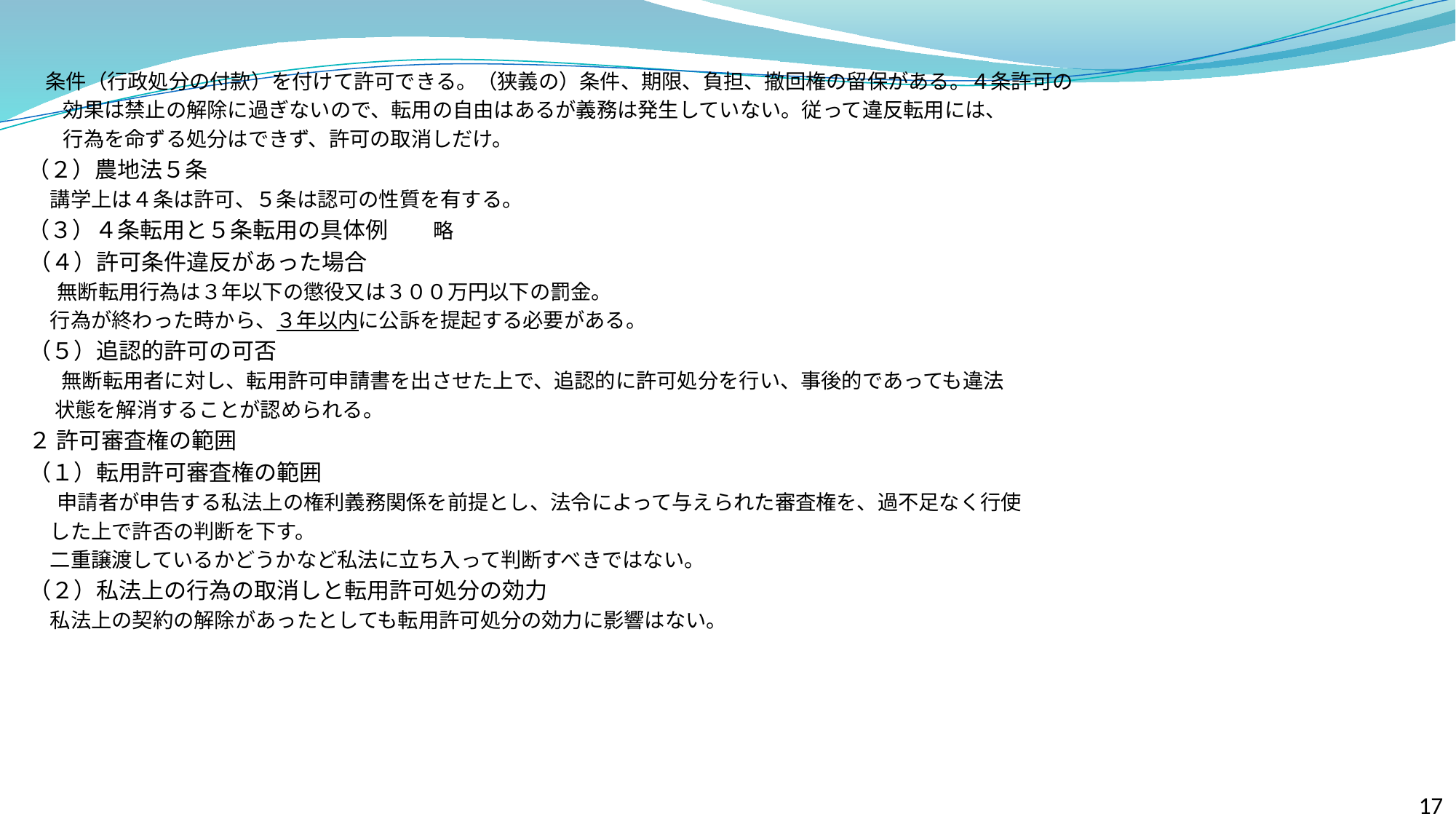

条件（行政処分の付款）を付けて許可できる。（狭義の）条件、期限、負担、撤回権の留保がある。４条許可の
　　 効果は禁止の解除に過ぎないので、転用の自由はあるが義務は発生していない。従って違反転用には、
　　 行為を命ずる処分はできず、許可の取消しだけ。
  （２）農地法５条
       講学上は４条は許可、５条は認可の性質を有する。
  （３）４条転用と５条転用の具体例　　略
  （４）許可条件違反があった場合
 　   無断転用行為は３年以下の懲役又は３００万円以下の罰金。
       行為が終わった時から、３年以内に公訴を提起する必要がある。
  （５）追認的許可の可否
 　    無断転用者に対し、転用許可申請書を出させた上で、追認的に許可処分を行い、事後的であっても違法
        状態を解消することが認められる。
  ２ 許可審査権の範囲
  （１）転用許可審査権の範囲
 　   申請者が申告する私法上の権利義務関係を前提とし、法令によって与えられた審査権を、過不足なく行使
       した上で許否の判断を下す。
       二重譲渡しているかどうかなど私法に立ち入って判断すべきではない。
  （２）私法上の行為の取消しと転用許可処分の効力
       私法上の契約の解除があったとしても転用許可処分の効力に影響はない。

17